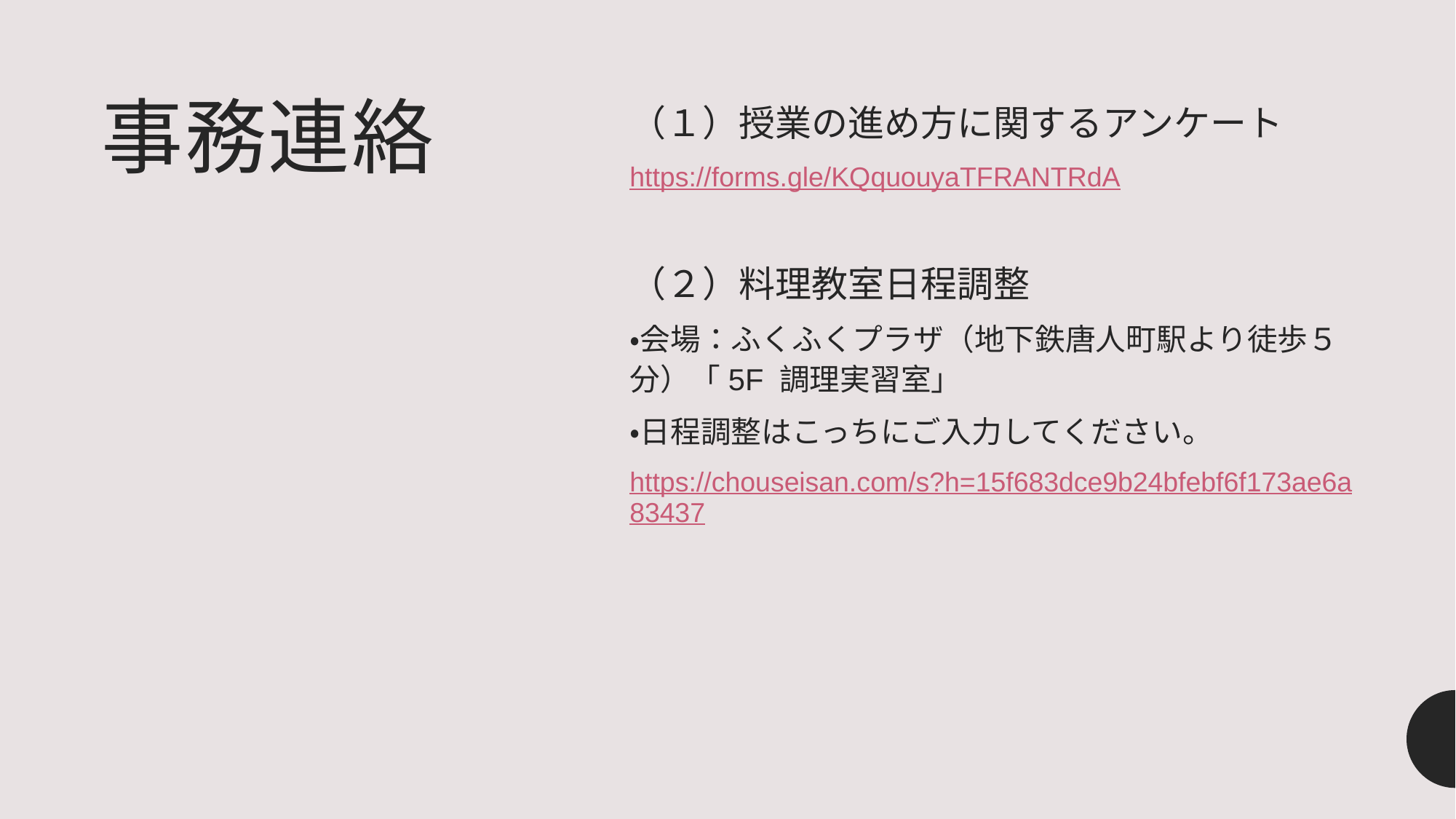

# 事務連絡
（１）授業の進め方に関するアンケート
https://forms.gle/KQquouyaTFRANTRdA

（２）料理教室日程調整
・会場：ふくふくプラザ（地下鉄唐人町駅より徒歩５分）「5F 調理実習室」
・日程調整はこっちにご入力してください。
https://chouseisan.com/s?h=15f683dce9b24bfebf6f173ae6a83437